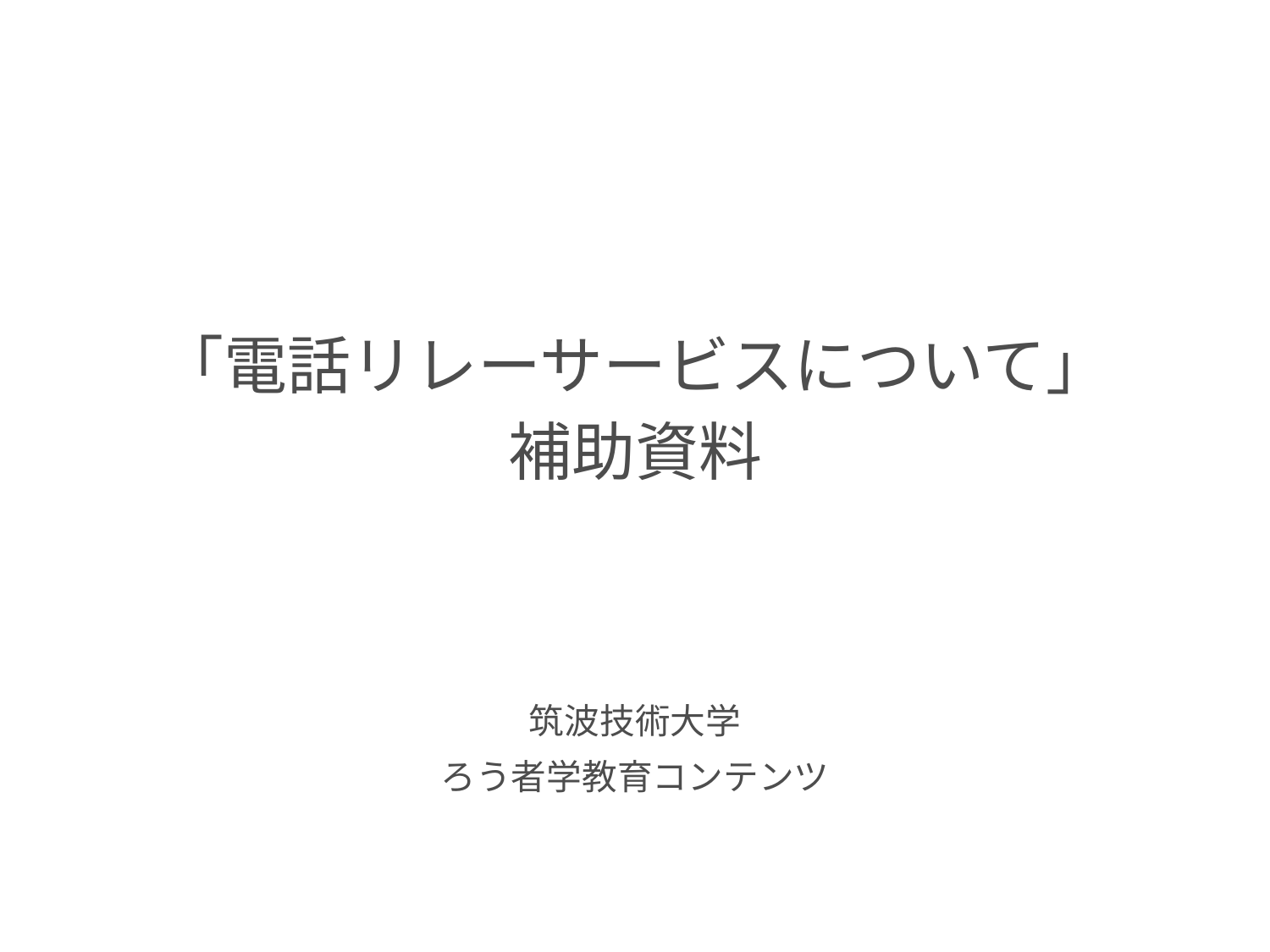

「電話リレーサービスについて」
補助資料

筑波技術大学
ろう者学教育コンテンツ